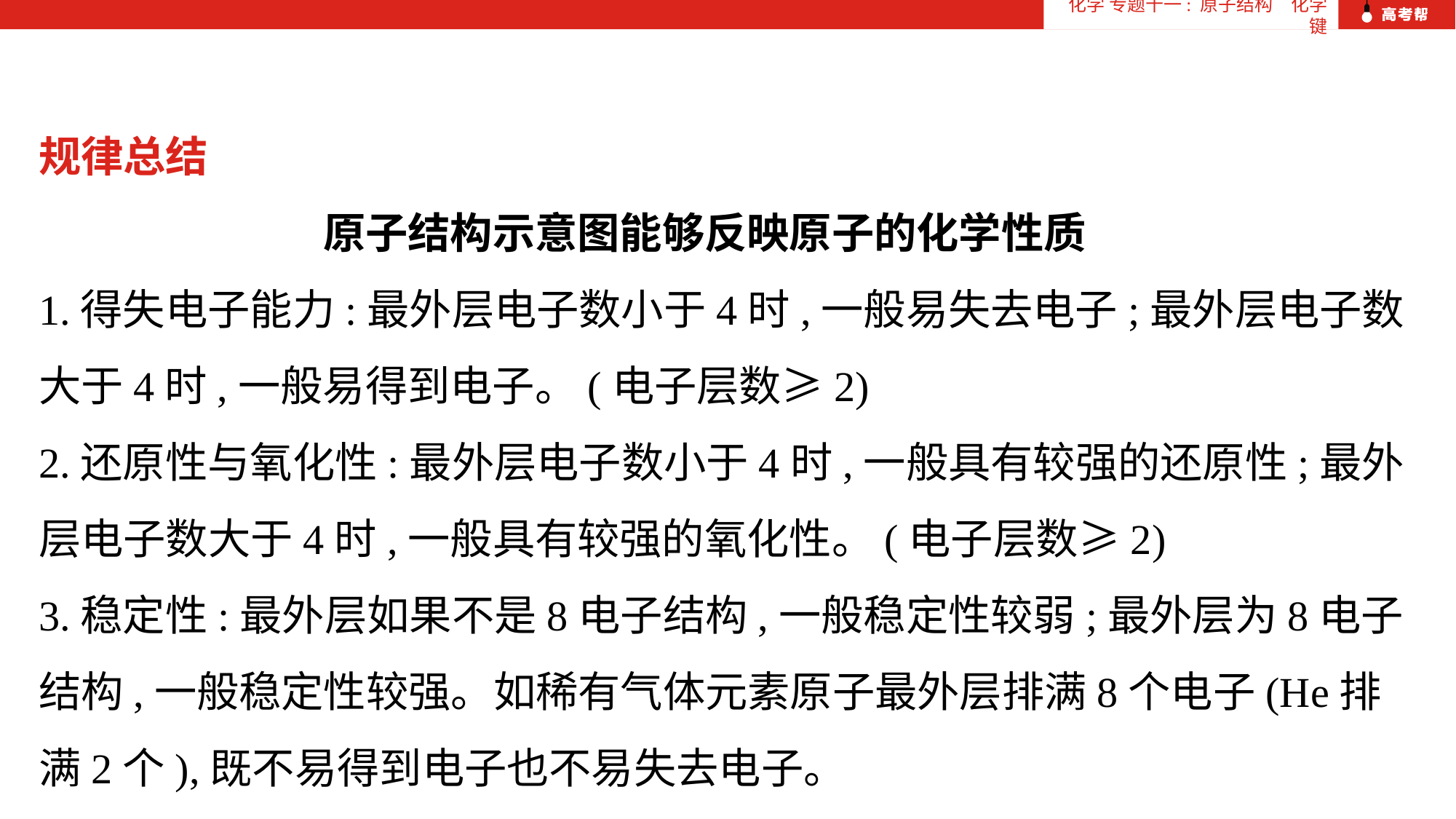

化学 专题十一: 原子结构　化学键
规律总结
                             原子结构示意图能够反映原子的化学性质
1.得失电子能力:最外层电子数小于4时,一般易失去电子;最外层电子数大于4时,一般易得到电子。(电子层数≥2)
2.还原性与氧化性:最外层电子数小于4时,一般具有较强的还原性;最外层电子数大于4时,一般具有较强的氧化性。(电子层数≥2)
3.稳定性:最外层如果不是8电子结构,一般稳定性较弱;最外层为8电子结构,一般稳定性较强。如稀有气体元素原子最外层排满8个电子(He排满2个),既不易得到电子也不易失去电子。